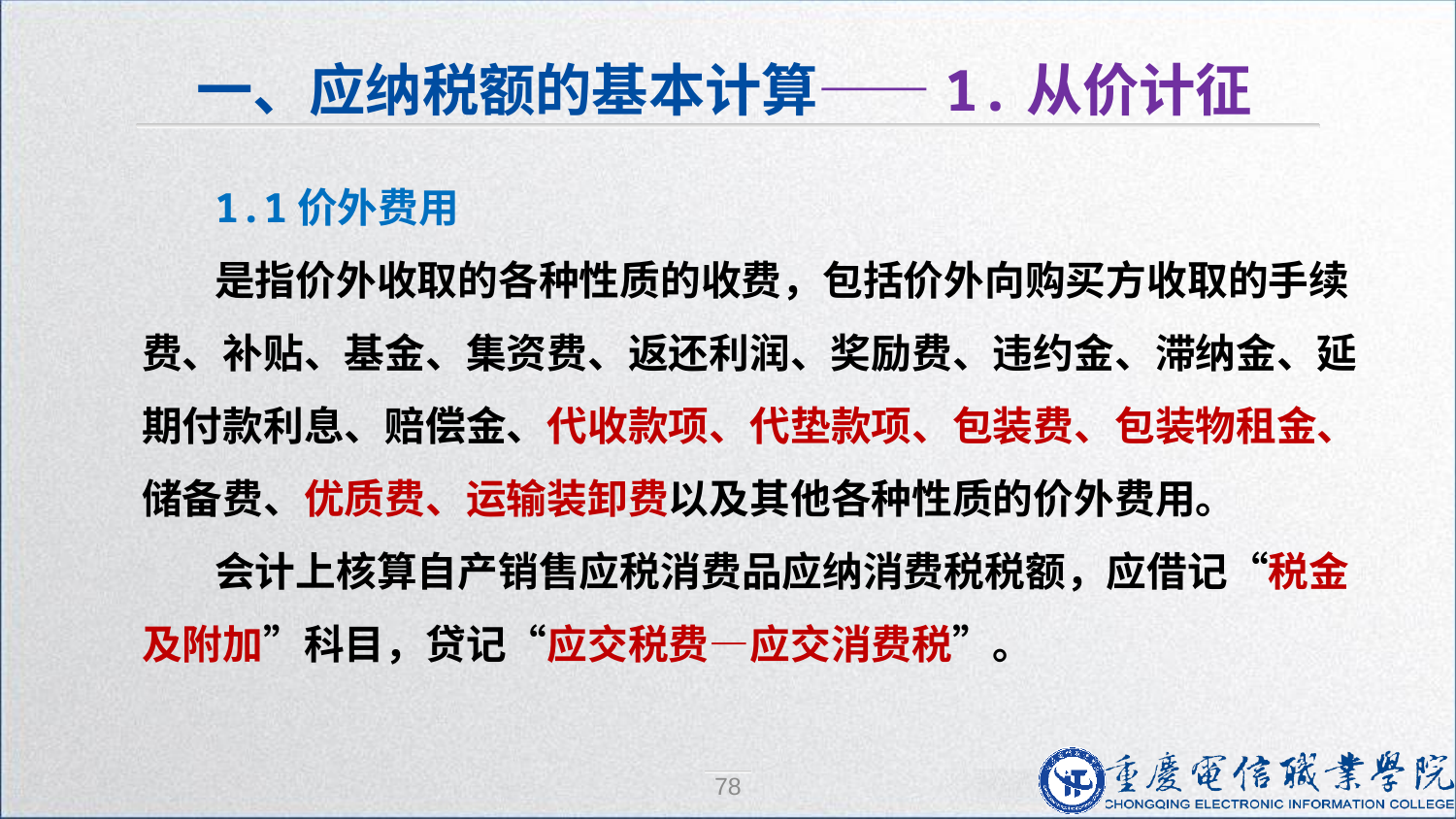

一、应纳税额的基本计算——1.从价计征

1.1价外费用
是指价外收取的各种性质的收费，包括价外向购买方收取的手续费、补贴、基金、集资费、返还利润、奖励费、违约金、滞纳金、延期付款利息、赔偿金、代收款项、代垫款项、包装费、包装物租金、储备费、优质费、运输装卸费以及其他各种性质的价外费用。
会计上核算自产销售应税消费品应纳消费税税额，应借记“税金及附加”科目，贷记“应交税费—应交消费税”。

78